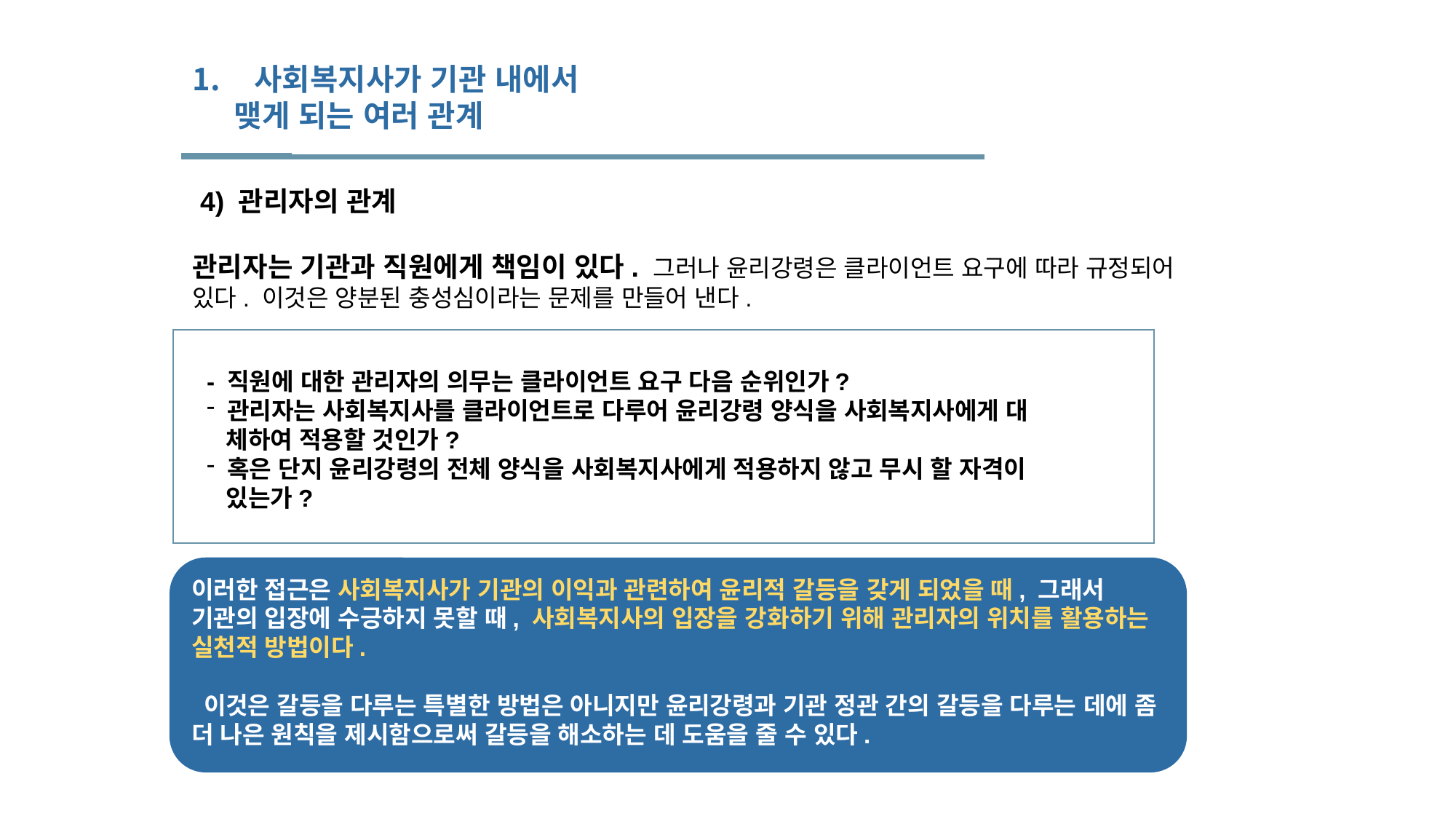

사회복지사가 기관 내에서
    맺게 되는 여러 관계

 4) 관리자의 관계

관리자는 기관과 직원에게 책임이 있다. 그러나 윤리강령은 클라이언트 요구에 따라 규정되어 있다. 이것은 양분된 충성심이라는 문제를 만들어 낸다.

- 직원에 대한 관리자의 의무는 클라이언트 요구 다음 순위인가?
 관리자는 사회복지사를 클라이언트로 다루어 윤리강령 양식을 사회복지사에게 대
  체하여 적용할 것인가?
 혹은 단지 윤리강령의 전체 양식을 사회복지사에게 적용하지 않고 무시 할 자격이
  있는가?

이러한 접근은 사회복지사가 기관의 이익과 관련하여 윤리적 갈등을 갖게 되었을 때, 그래서 기관의 입장에 수긍하지 못할 때, 사회복지사의 입장을 강화하기 위해 관리자의 위치를 활용하는 실천적 방법이다.

 이것은 갈등을 다루는 특별한 방법은 아니지만 윤리강령과 기관 정관 간의 갈등을 다루는 데에 좀 더 나은 원칙을 제시함으로써 갈등을 해소하는 데 도움을 줄 수 있다.